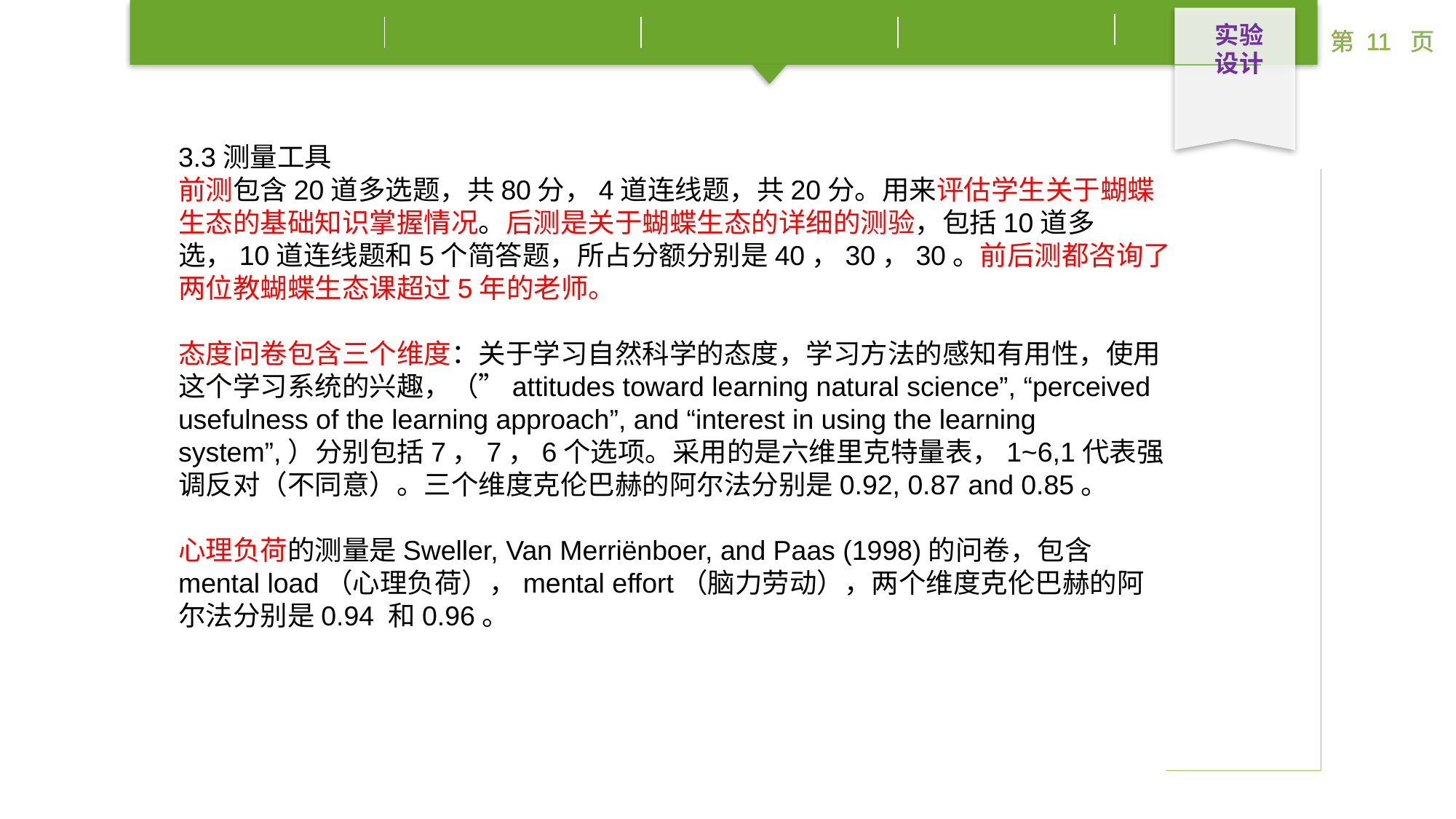

实验设计
3.3测量工具
前测包含20道多选题，共80分，4道连线题，共20分。用来评估学生关于蝴蝶生态的基础知识掌握情况。后测是关于蝴蝶生态的详细的测验，包括10道多选，10道连线题和5个简答题，所占分额分别是40，30，30。前后测都咨询了两位教蝴蝶生态课超过5年的老师。

态度问卷包含三个维度：关于学习自然科学的态度，学习方法的感知有用性，使用这个学习系统的兴趣，（”attitudes toward learning natural science”, “perceived usefulness of the learning approach”, and “interest in using the learning system”,）分别包括7，7，6个选项。采用的是六维里克特量表，1~6,1代表强调反对（不同意）。三个维度克伦巴赫的阿尔法分别是0.92, 0.87 and 0.85。

心理负荷的测量是Sweller, Van Merriënboer, and Paas (1998)的问卷，包含mental load（心理负荷），mental effort（脑力劳动），两个维度克伦巴赫的阿尔法分别是0.94 和0.96。